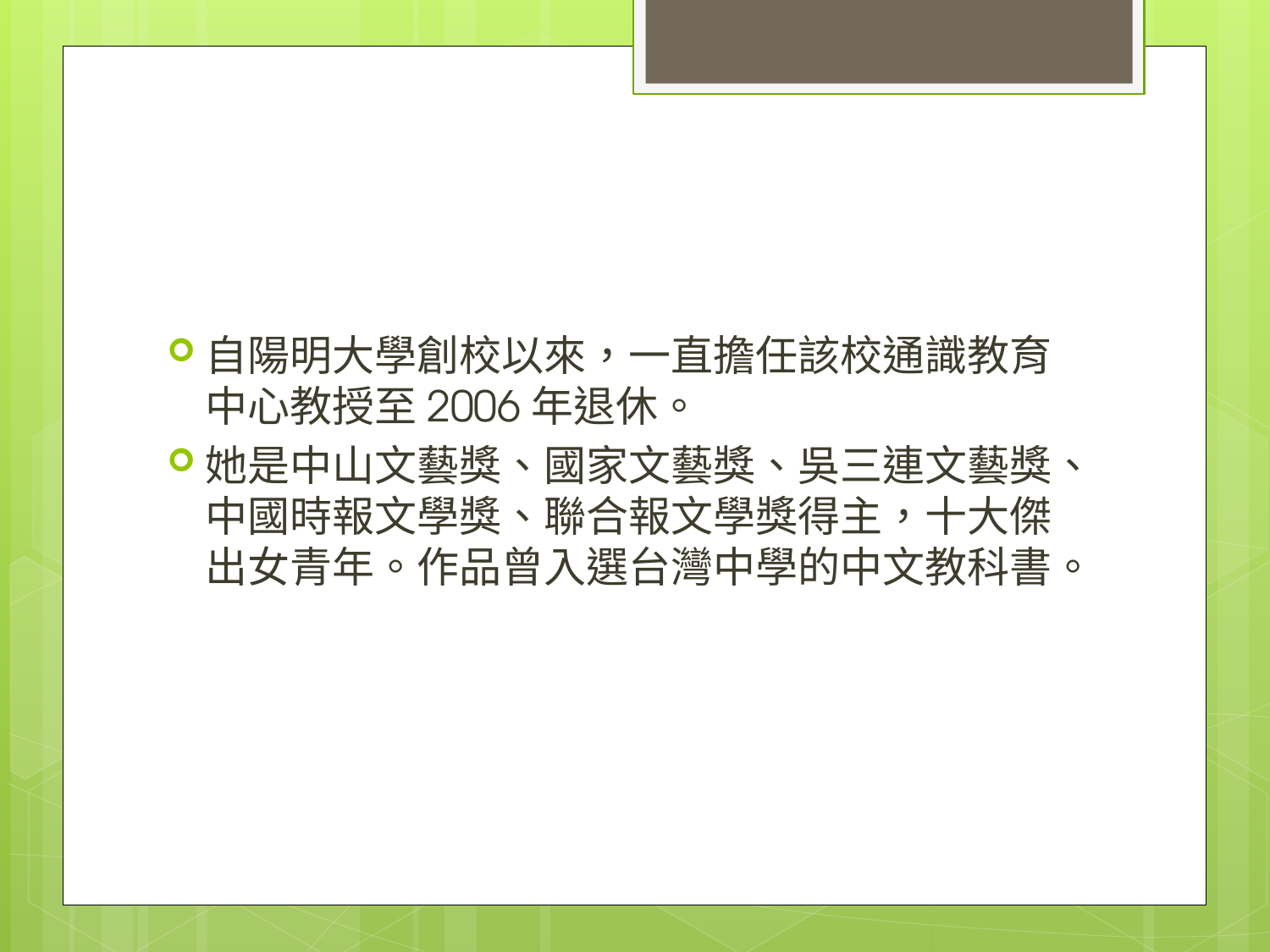

#
自陽明大學創校以來，一直擔任該校通識教育中心教授至2006年退休。
她是中山文藝獎、國家文藝獎、吳三連文藝獎、中國時報文學獎、聯合報文學獎得主，十大傑出女青年。作品曾入選台灣中學的中文教科書。